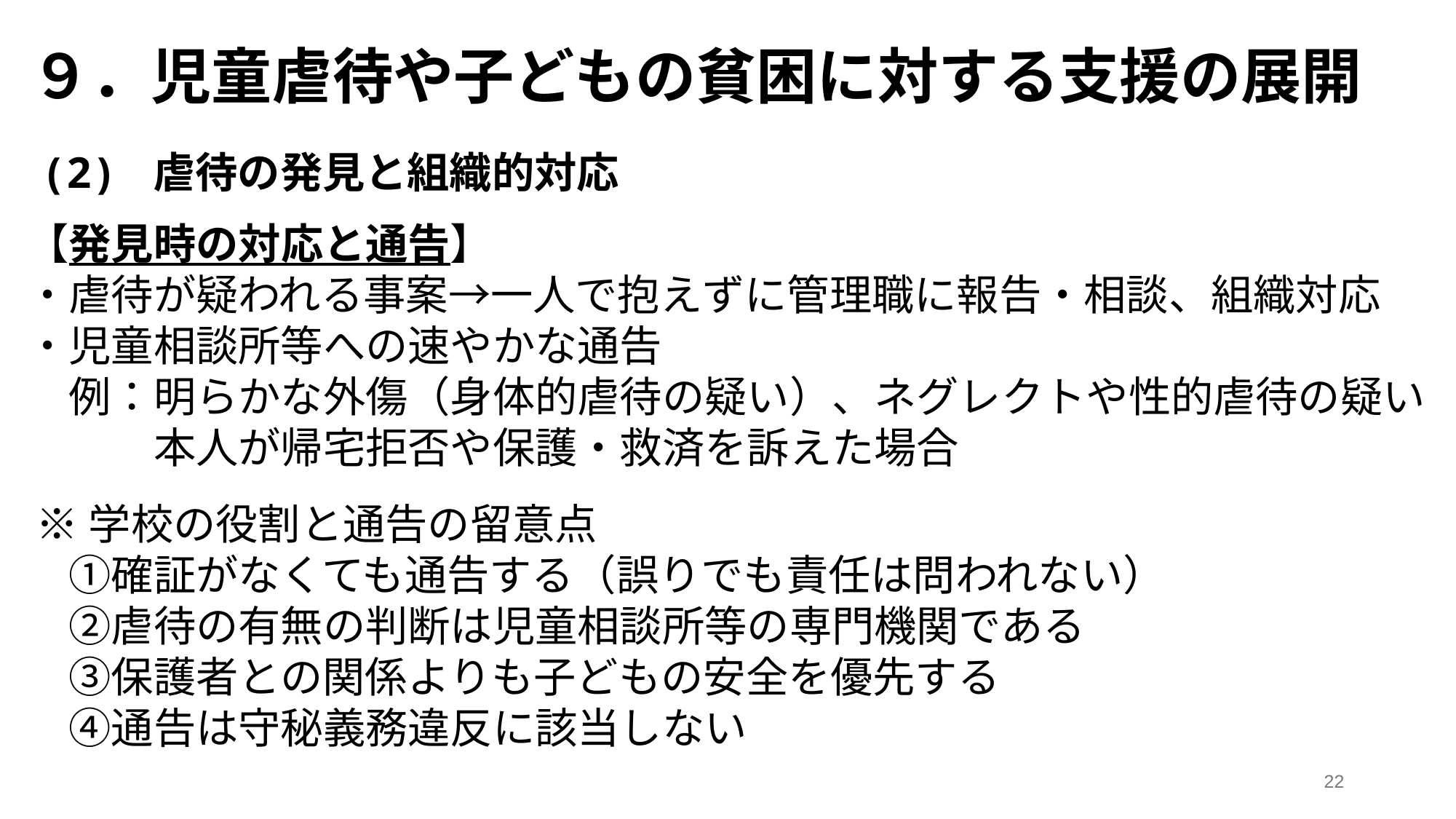

# ９．児童虐待や子どもの貧困に対する支援の展開
(2) 虐待の発見と組織的対応
【発見時の対応と通告】
・虐待が疑われる事案→一人で抱えずに管理職に報告・相談、組織対応
・児童相談所等への速やかな通告
　例：明らかな外傷（身体的虐待の疑い）、ネグレクトや性的虐待の疑い
　　　本人が帰宅拒否や保護・救済を訴えた場合

 ※学校の役割と通告の留意点
　①確証がなくても通告する（誤りでも責任は問われない）
　②虐待の有無の判断は児童相談所等の専門機関である
　③保護者との関係よりも子どもの安全を優先する
　④通告は守秘義務違反に該当しない
22